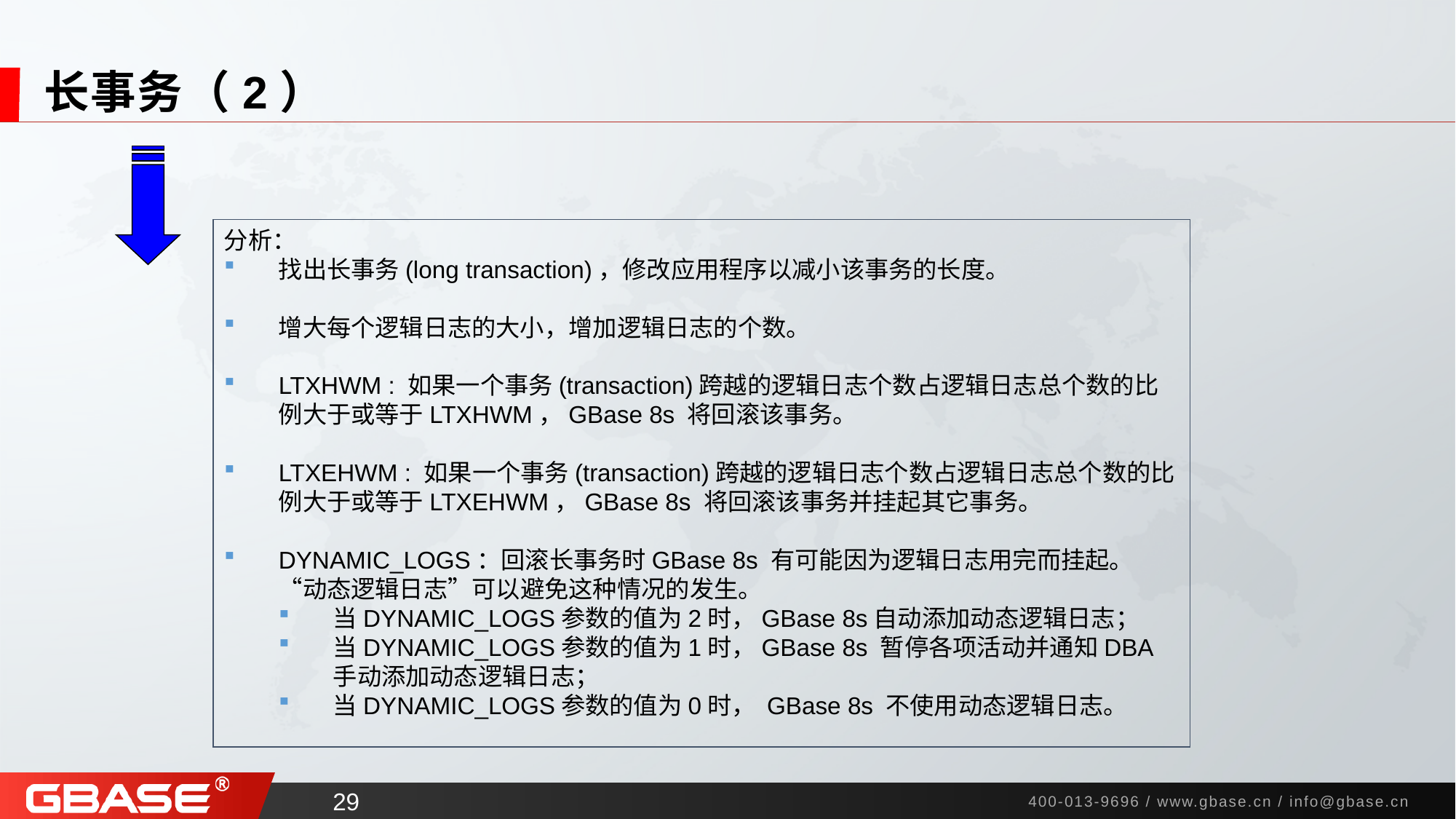

# 长事务（2）

分析：
找出长事务(long transaction)，修改应用程序以减小该事务的长度。

增大每个逻辑日志的大小，增加逻辑日志的个数。

LTXHWM : 如果一个事务(transaction)跨越的逻辑日志个数占逻辑日志总个数的比例大于或等于LTXHWM，GBase 8s 将回滚该事务。

LTXEHWM : 如果一个事务(transaction)跨越的逻辑日志个数占逻辑日志总个数的比例大于或等于LTXEHWM，GBase 8s 将回滚该事务并挂起其它事务。

DYNAMIC_LOGS：回滚长事务时GBase 8s 有可能因为逻辑日志用完而挂起。“动态逻辑日志”可以避免这种情况的发生。
当DYNAMIC_LOGS参数的值为2时，GBase 8s自动添加动态逻辑日志；
当DYNAMIC_LOGS参数的值为1时，GBase 8s 暂停各项活动并通知DBA手动添加动态逻辑日志；
当DYNAMIC_LOGS参数的值为0时， GBase 8s 不使用动态逻辑日志。